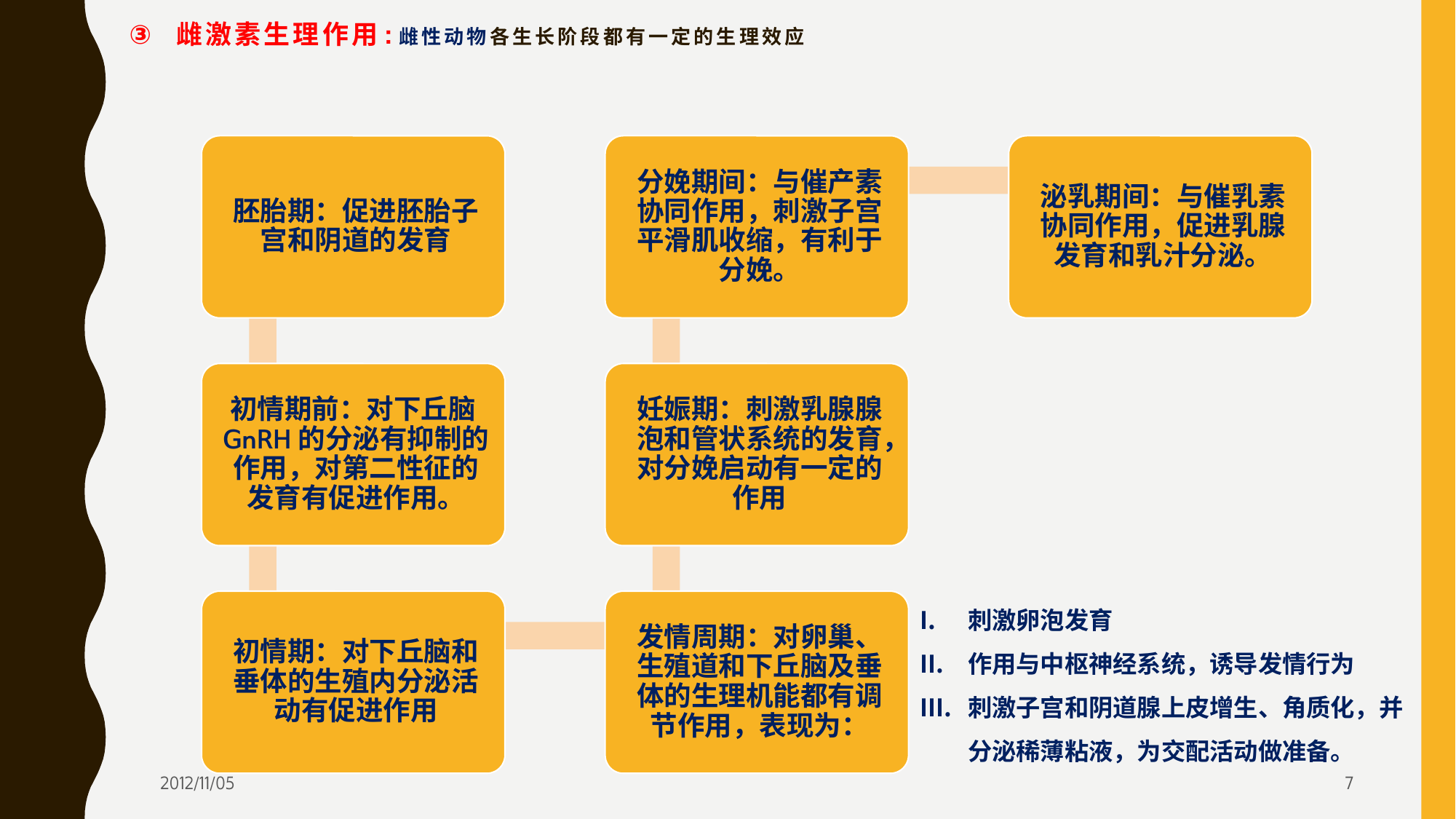

# 雌激素生理作用:雌性动物各生长阶段都有一定的生理效应
胚胎期：促进胚胎子宫和阴道的发育
初情期前：对下丘脑GnRH的分泌有抑制的作用，对第二性征的发育有促进作用。
初情期：对下丘脑和垂体的生殖内分泌活动有促进作用
发情周期：对卵巢、生殖道和下丘脑及垂体的生理机能都有调节作用，表现为：
妊娠期：刺激乳腺腺泡和管状系统的发育，对分娩启动有一定的作用
分娩期间：与催产素协同作用，刺激子宫平滑肌收缩，有利于分娩。
泌乳期间：与催乳素协同作用，促进乳腺发育和乳汁分泌。
刺激卵泡发育
作用与中枢神经系统，诱导发情行为
刺激子宫和阴道腺上皮增生、角质化，并分泌稀薄粘液，为交配活动做准备。

2012/11/05
7